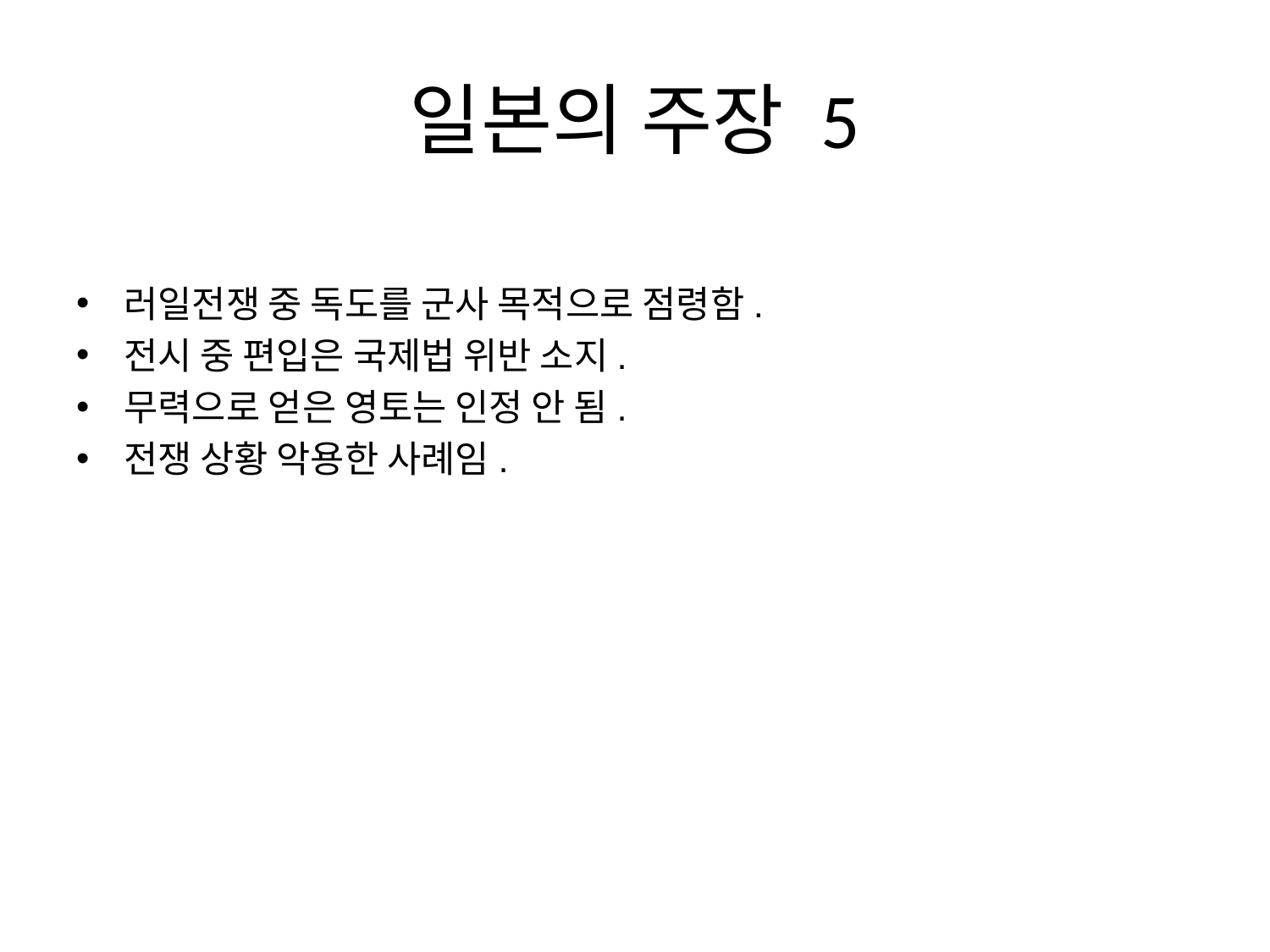

# 일본의 주장 5

러일전쟁 중 독도를 군사 목적으로 점령함.
전시 중 편입은 국제법 위반 소지.
무력으로 얻은 영토는 인정 안 됨.
전쟁 상황 악용한 사례임.